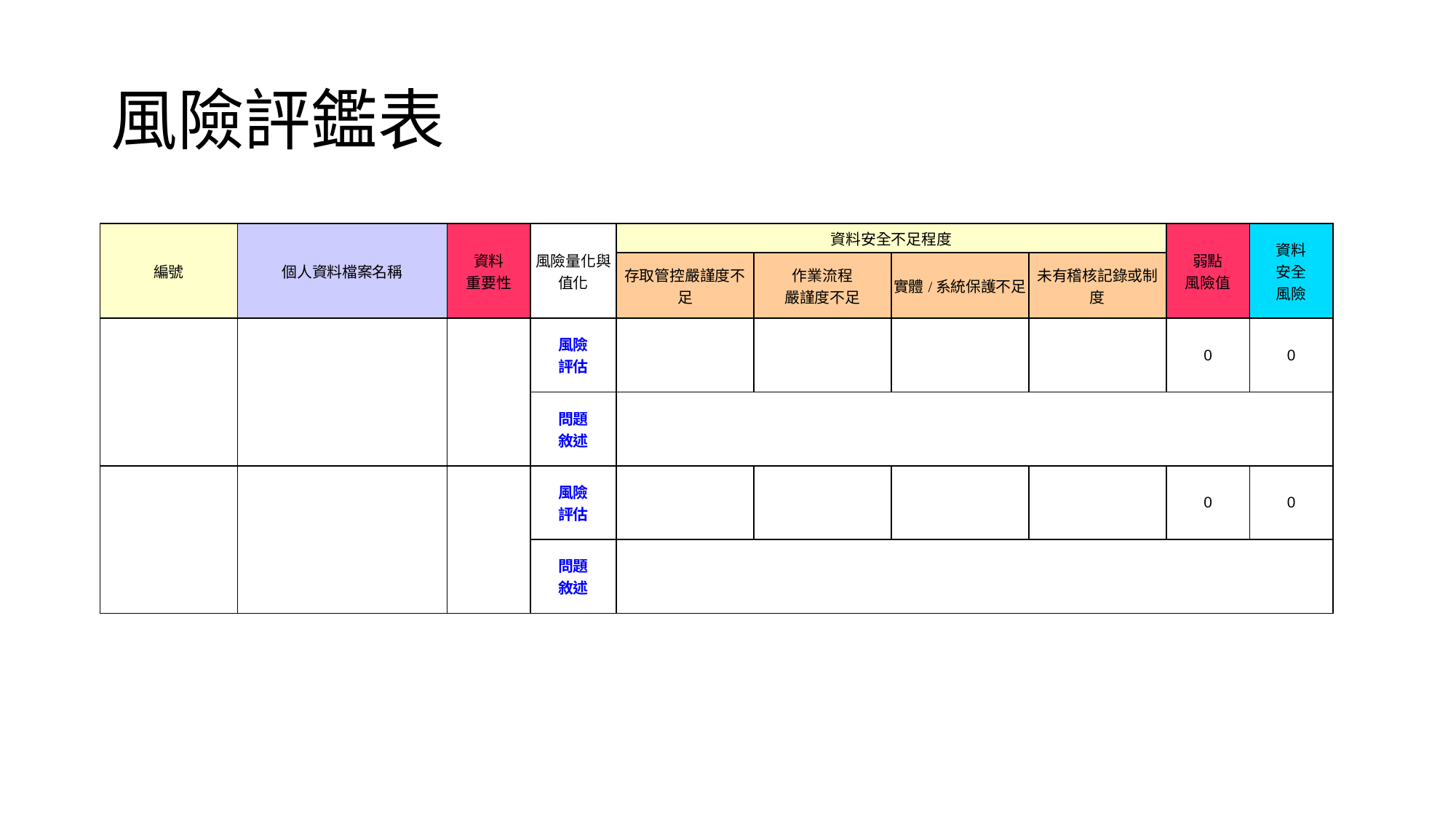

# 風險評鑑表
| 編號 | 個人資料檔案名稱 | 資料 重要性 | 風險量化與值化 | 資料安全不足程度 |  |  |  | 弱點 風險值 | 資料 安全 風險 |
| --- | --- | --- | --- | --- | --- | --- | --- | --- | --- |
|  |  |  |  | 存取管控嚴謹度不足 | 作業流程 嚴謹度不足 | 實體/系統保護不足 | 未有稽核記錄或制度 |  |  |
|  |  |  | 風險 評估 |  |  |  |  | 0 | 0 |
|  |  |  | 問題 敘述 |  |  |  |  |  |  |
|  |  |  | 風險 評估 |  |  |  |  | 0 | 0 |
|  |  |  | 問題 敘述 |  |  |  |  |  |  |